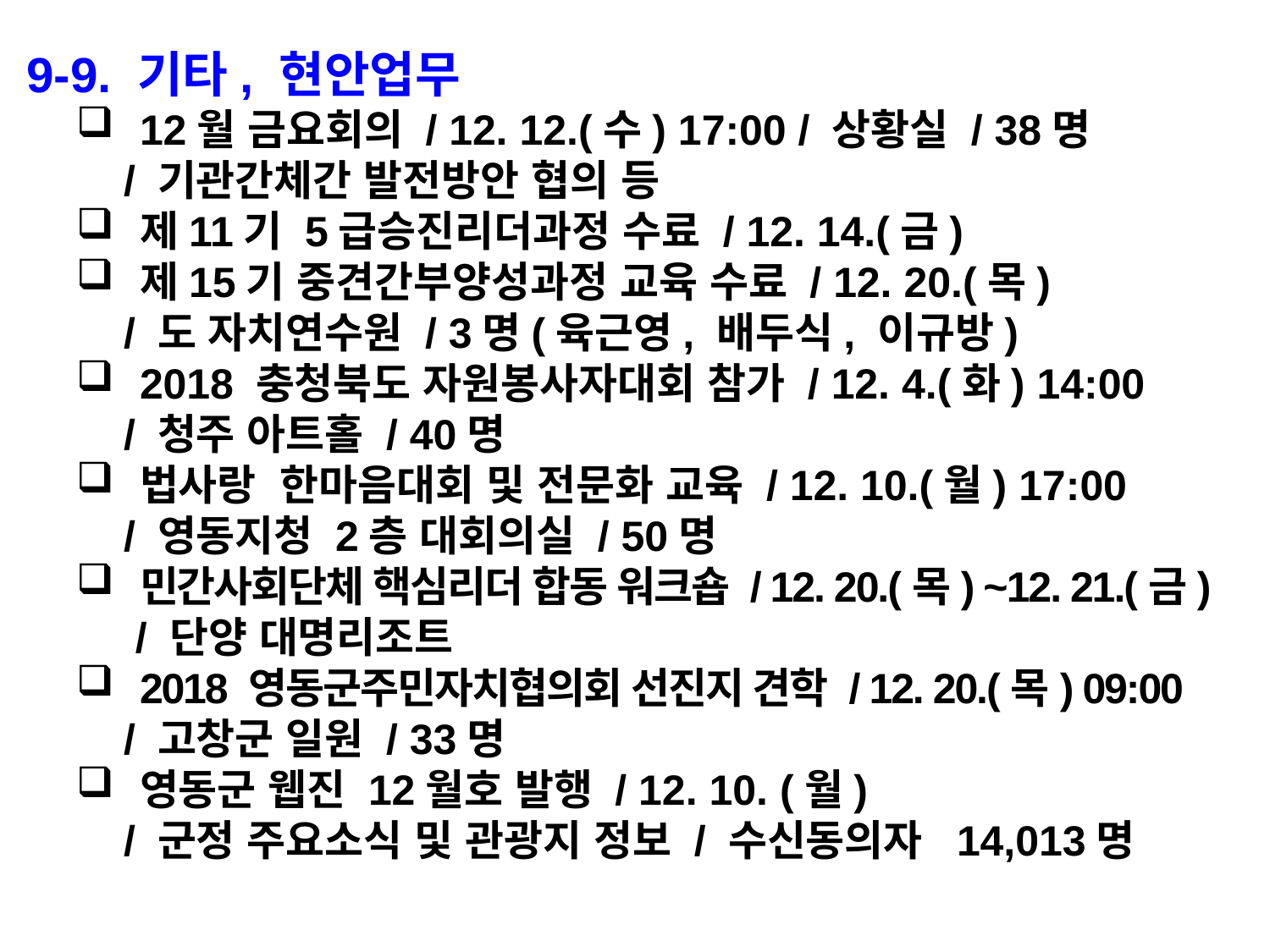

9-9. 기타, 현안업무
12월 금요회의 / 12. 12.(수) 17:00 / 상황실 / 38명
    / 기관간체간 발전방안 협의 등
제11기 5급승진리더과정 수료 / 12. 14.(금)
제15기 중견간부양성과정 교육 수료 / 12. 20.(목)
    / 도 자치연수원 / 3명(육근영, 배두식, 이규방)
2018 충청북도 자원봉사자대회 참가 / 12. 4.(화) 14:00
    / 청주 아트홀 / 40명
법사랑  한마음대회 및 전문화 교육 / 12. 10.(월) 17:00
    / 영동지청 2층 대회의실 / 50명
민간사회단체 핵심리더 합동 워크숍 / 12. 20.(목) ~12. 21.(금)
     / 단양 대명리조트
2018 영동군주민자치협의회 선진지 견학 / 12. 20.(목) 09:00
    / 고창군 일원 / 33명
영동군 웹진 12월호 발행 / 12. 10. (월)
    / 군정 주요소식 및 관광지 정보 / 수신동의자  14,013명